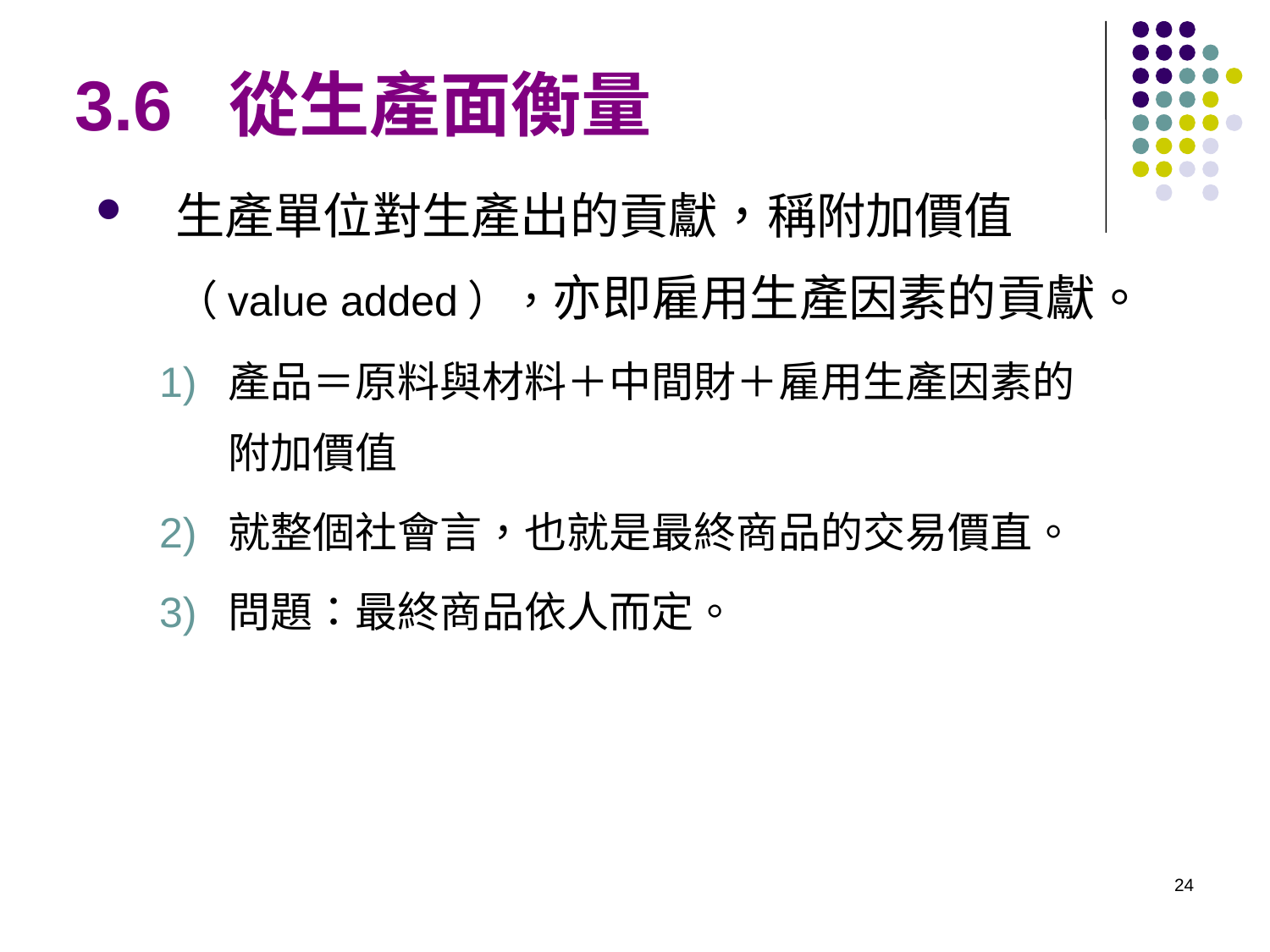

# 3.6  從生產面衡量
生產單位對生產出的貢獻，稱附加價值（value added），亦即雇用生產因素的貢獻。
產品＝原料與材料＋中間財＋雇用生產因素的附加價值
就整個社會言，也就是最終商品的交易價直。
問題：最終商品依人而定。
24